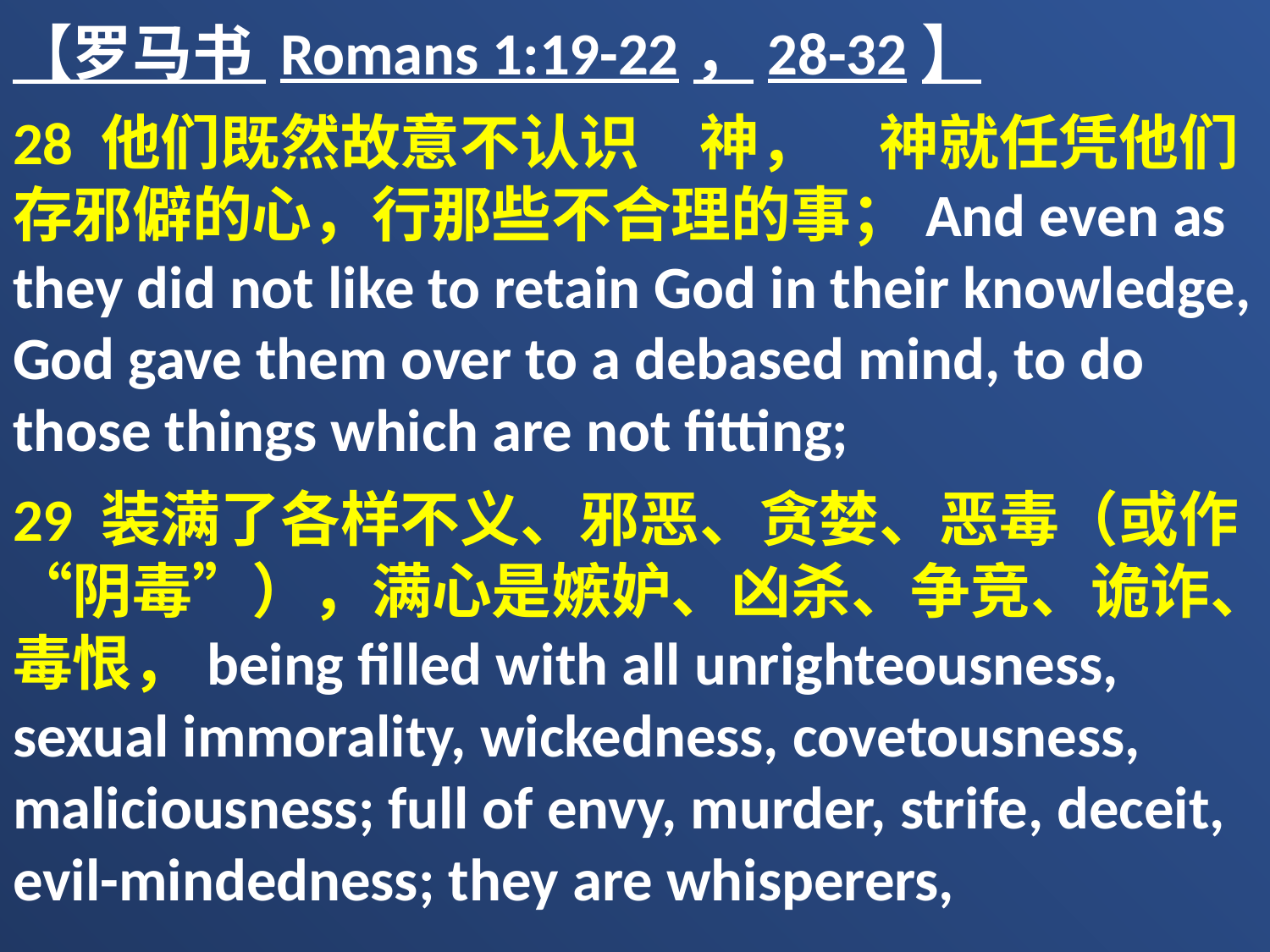

【罗马书 Romans 1:19-22，28-32】
28 他们既然故意不认识　神，　神就任凭他们存邪僻的心，行那些不合理的事；And even as they did not like to retain God in their knowledge, God gave them over to a debased mind, to do those things which are not fitting;
29 装满了各样不义、邪恶、贪婪、恶毒（或作“阴毒”），满心是嫉妒、凶杀、争竞、诡诈、毒恨，being filled with all unrighteousness, sexual immorality, wickedness, covetousness, maliciousness; full of envy, murder, strife, deceit, evil-mindedness; they are whisperers,